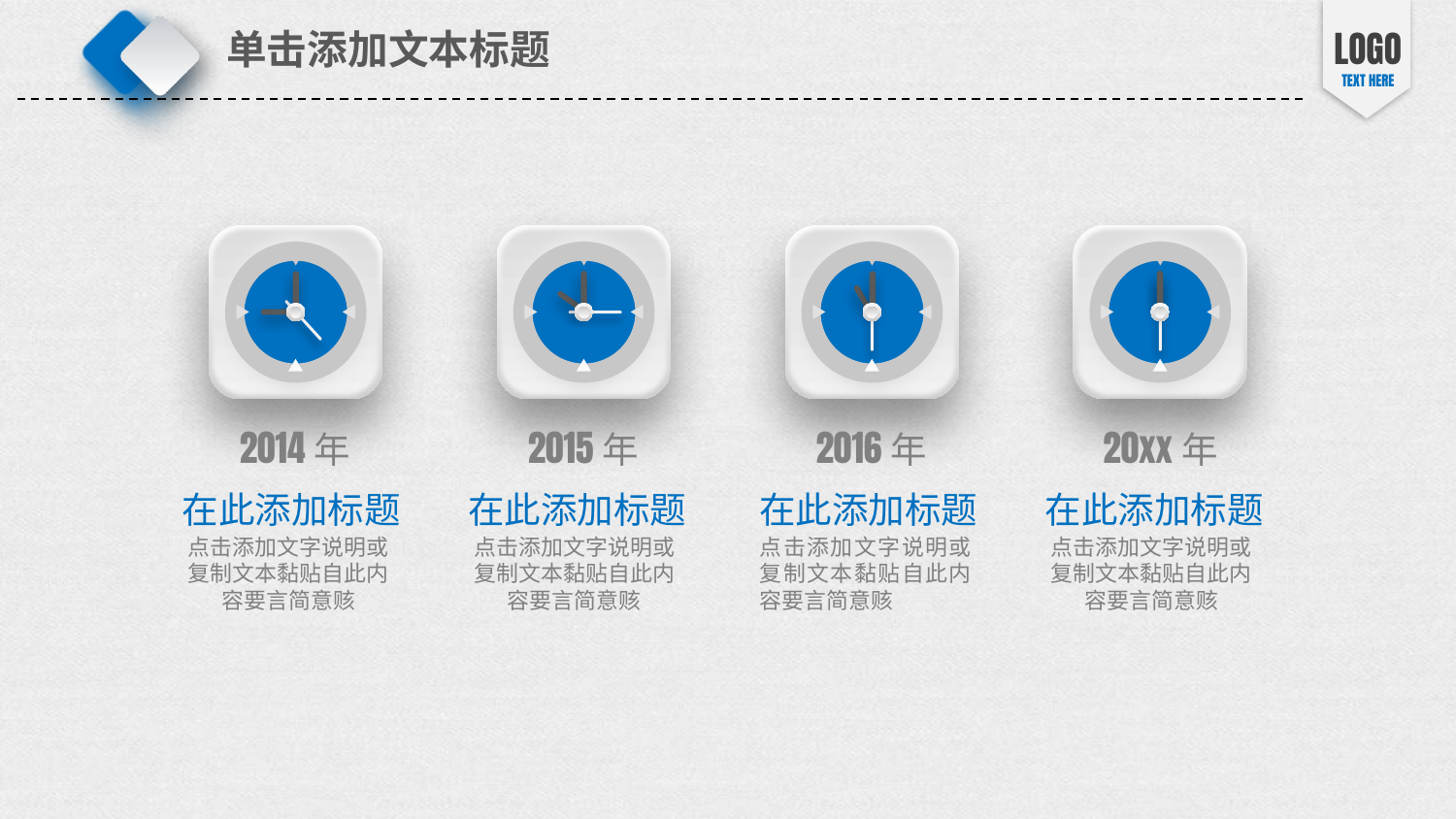

单击添加文本标题

2014年
2015年
2016年
20xx年
在此添加标题
点击添加文字说明或复制文本黏贴自此内容要言简意赅
在此添加标题
点击添加文字说明或复制文本黏贴自此内容要言简意赅
在此添加标题
点击添加文字说明或复制文本黏贴自此内容要言简意赅
在此添加标题
点击添加文字说明或复制文本黏贴自此内容要言简意赅